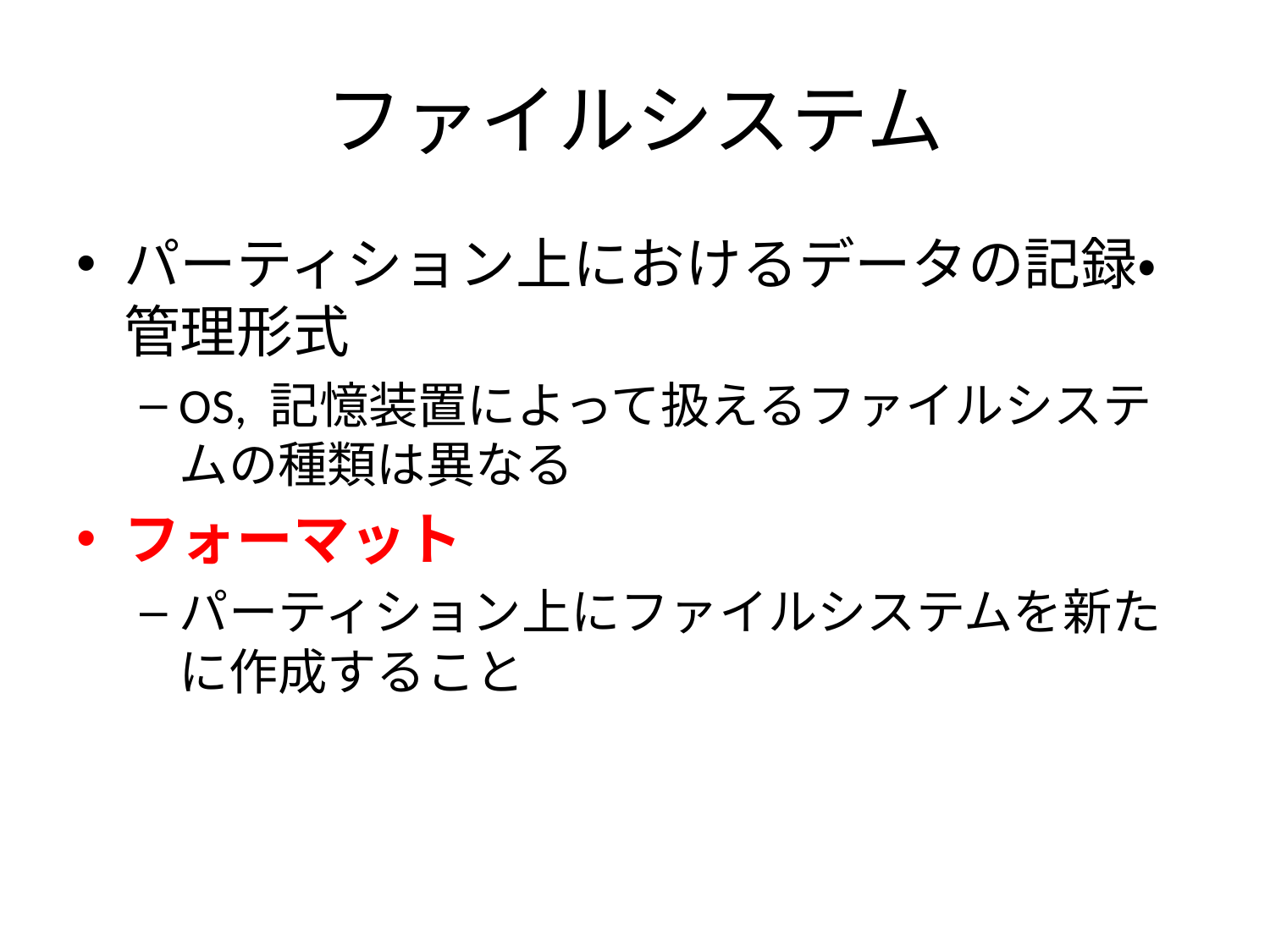

# ファイルシステム
パーティション上におけるデータの記録・管理形式
OS, 記憶装置によって扱えるファイルシステムの種類は異なる
フォーマット
パーティション上にファイルシステムを新たに作成すること